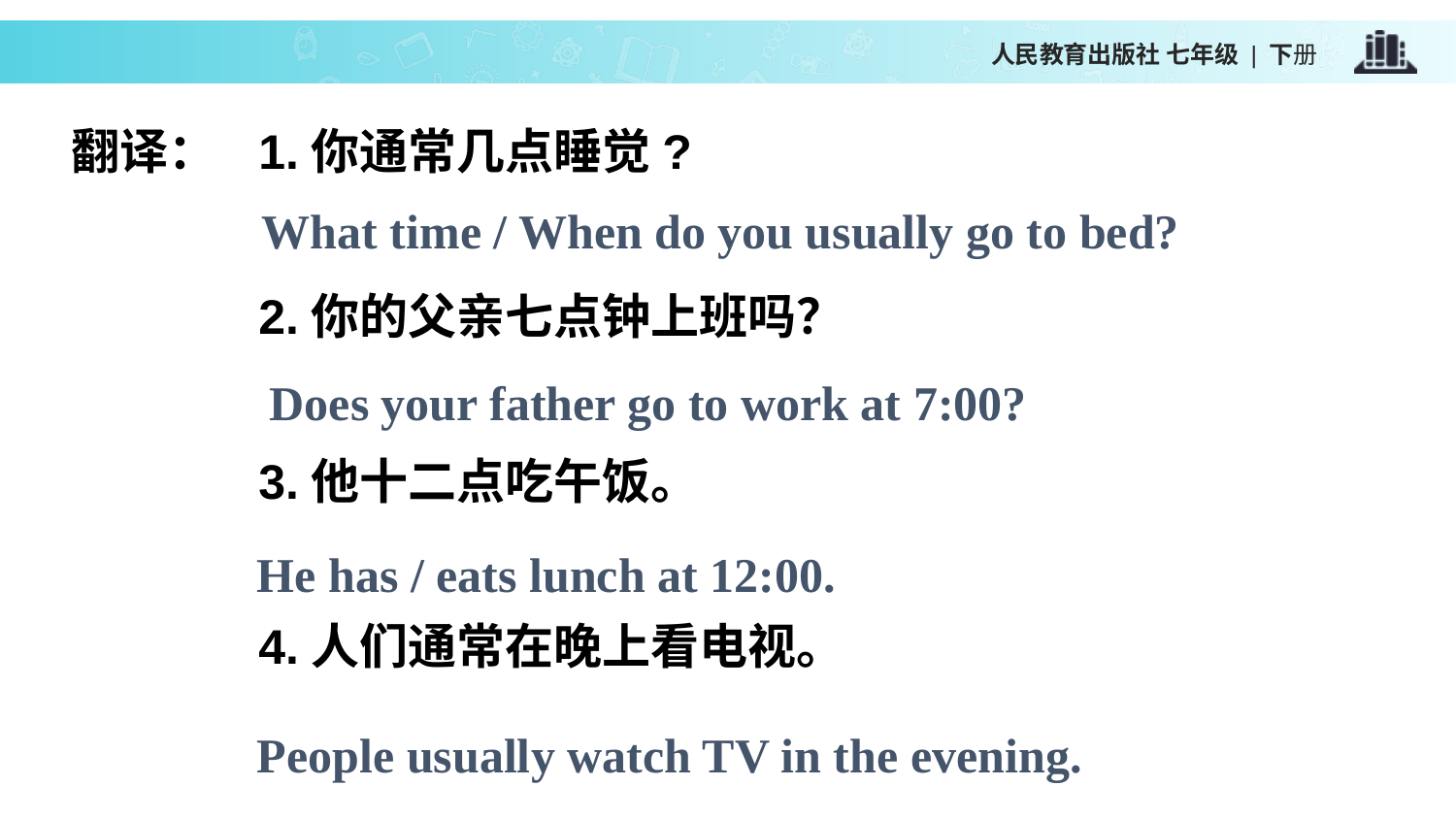

翻译：

1.你通常几点睡觉?

2.你的父亲七点钟上班吗？

3.他十二点吃午饭。

4.人们通常在晚上看电视。

What time / When do you usually go to bed?
Does your father go to work at 7:00?
He has / eats lunch at 12:00.
People usually watch TV in the evening.